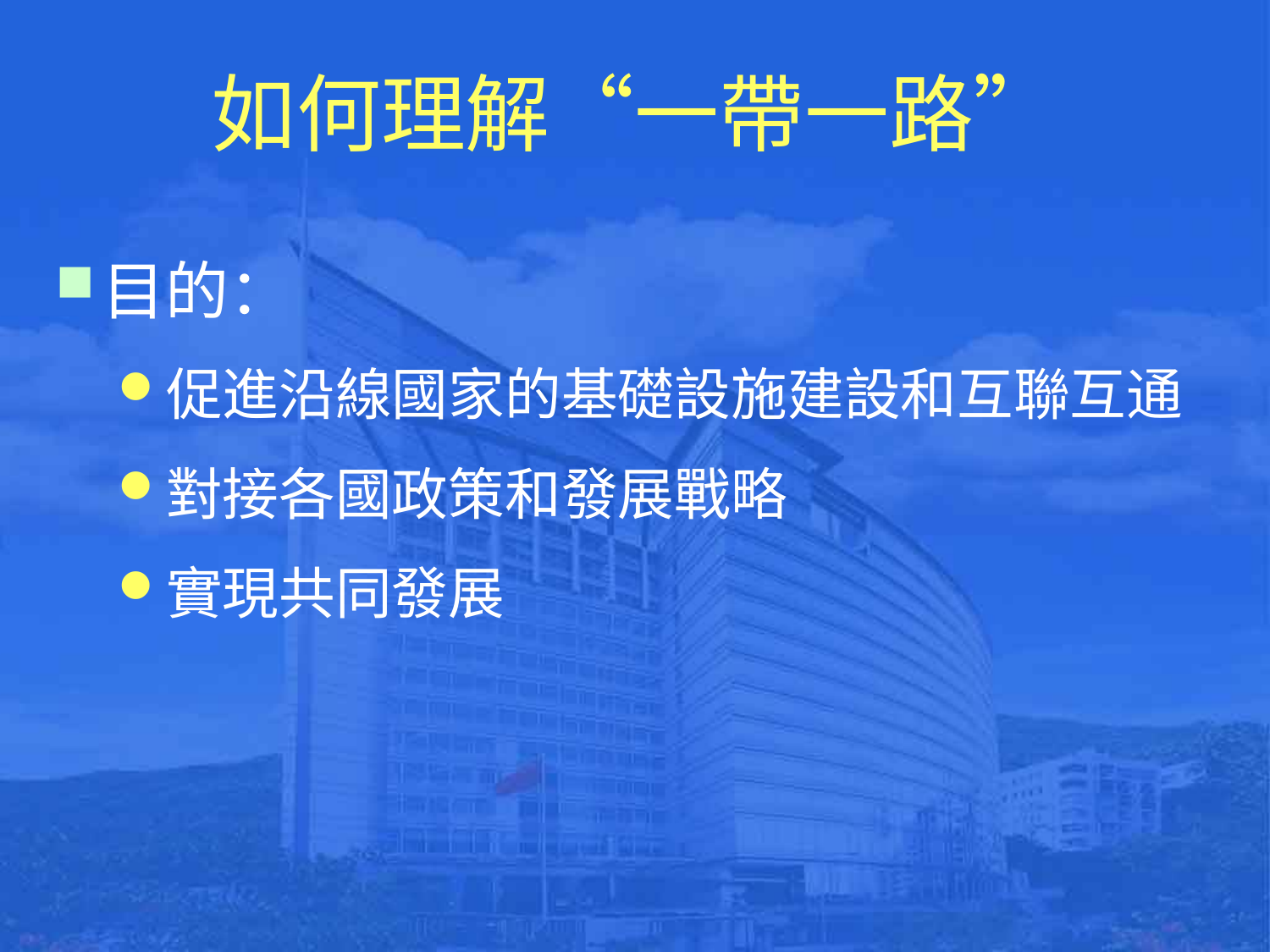

# 如何理解“一帶一路”
目的：
促進沿線國家的基礎設施建設和互聯互通
對接各國政策和發展戰略
實現共同發展